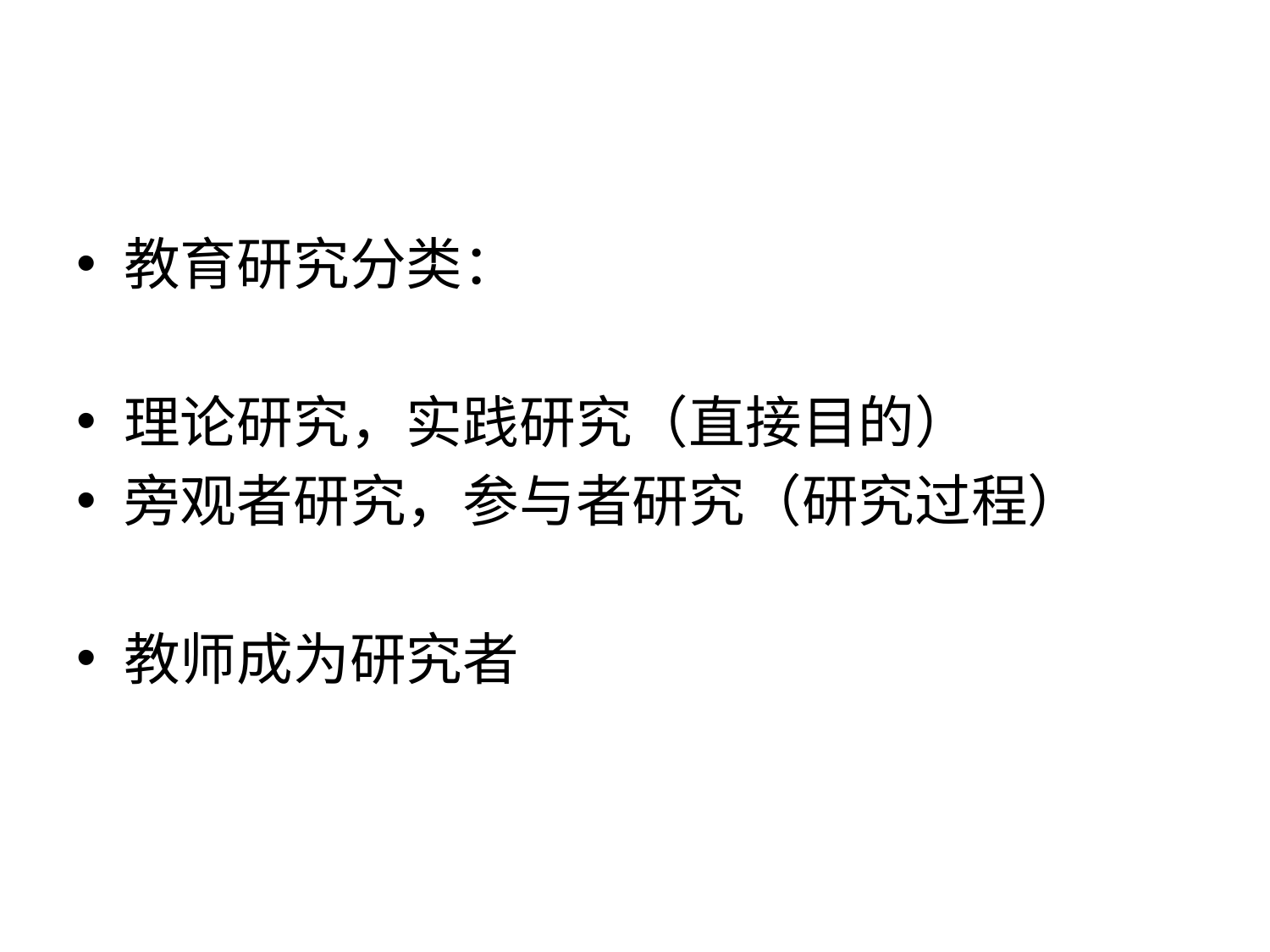

#
教育研究分类：

理论研究，实践研究（直接目的）
旁观者研究，参与者研究（研究过程）

教师成为研究者